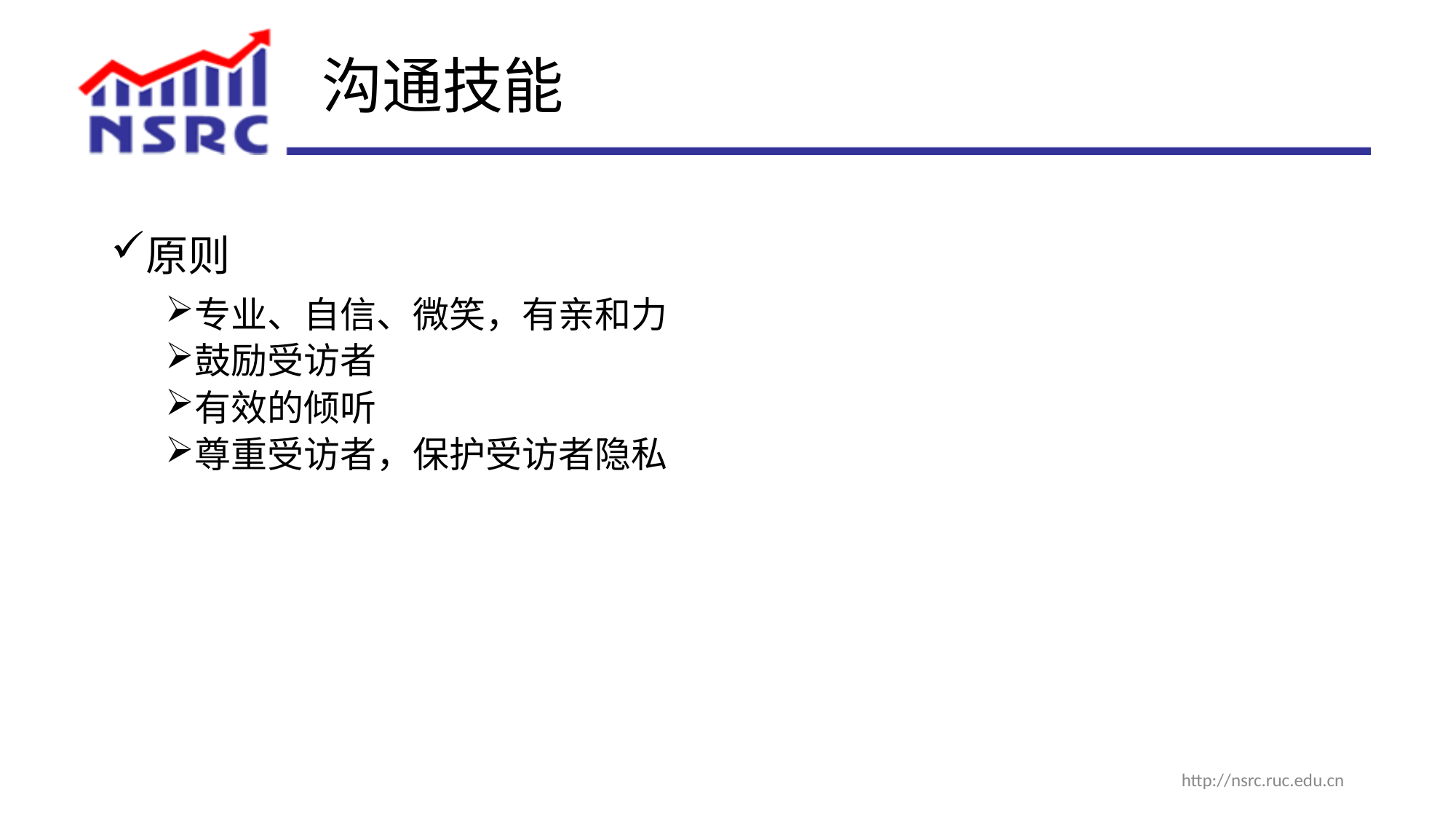

# 沟通技能
原则
专业、自信、微笑，有亲和力
鼓励受访者
有效的倾听
尊重受访者，保护受访者隐私